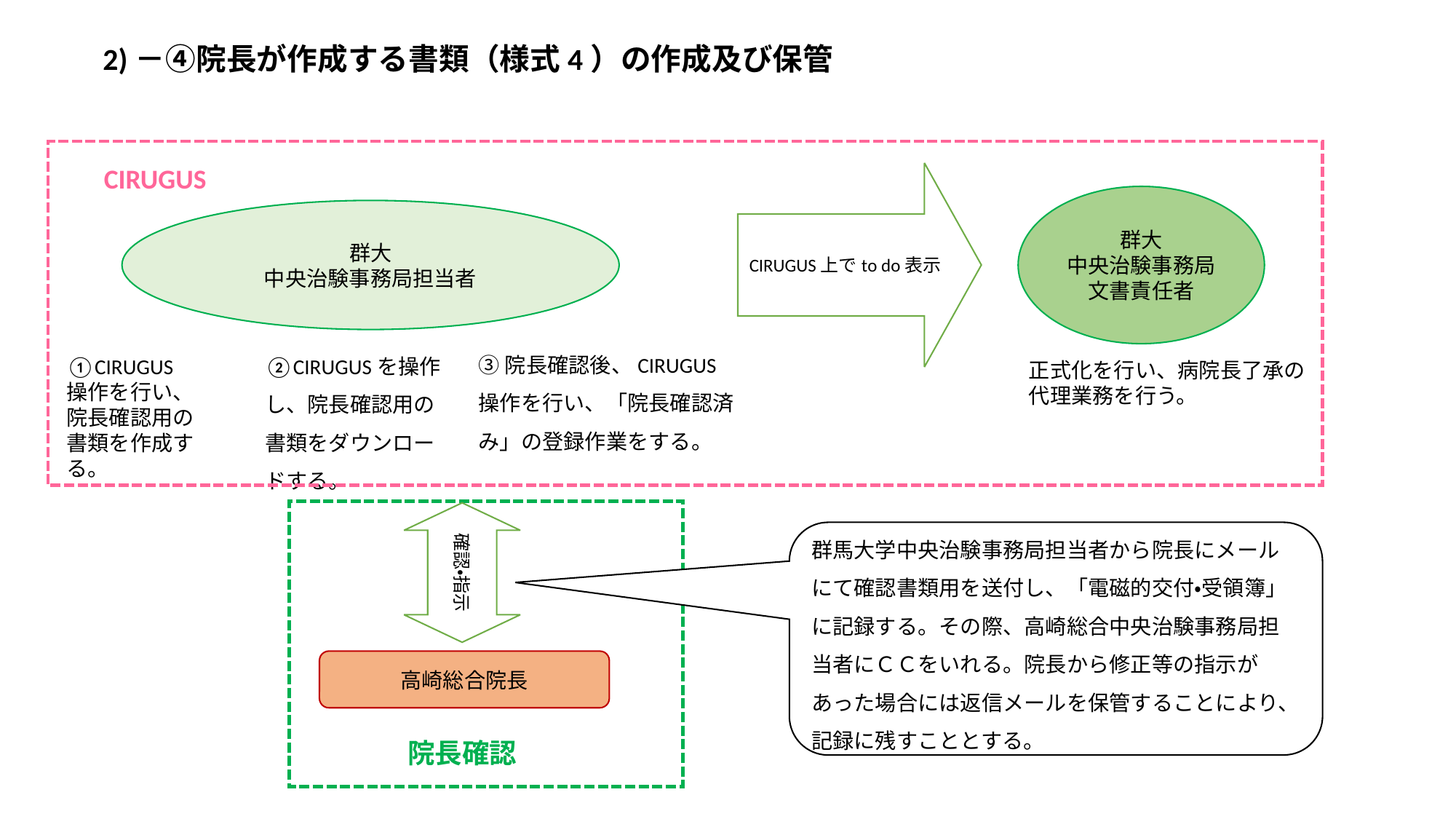

2)－④院長が作成する書類（様式4）の作成及び保管

CIRUGUS
CIRUGUS上でto do表示
群大
中央治験事務局
文書責任者
群大
中央治験事務局担当者
③院長確認後、CIRUGUS操作を行い、「院長確認済み」の登録作業をする。
②CIRUGUSを操作し、院長確認用の書類をダウンロードする。
①CIRUGUS操作を行い、院長確認用の書類を作成する。
正式化を行い、病院長了承の代理業務を行う。

確認・指示
群馬大学中央治験事務局担当者から院長にメールにて確認書類用を送付し、「電磁的交付・受領簿」に記録する。その際、高崎総合中央治験事務局担当者にＣＣをいれる。院長から修正等の指示があった場合には返信メールを保管することにより、記録に残すこととする。
高崎総合院長
院長確認